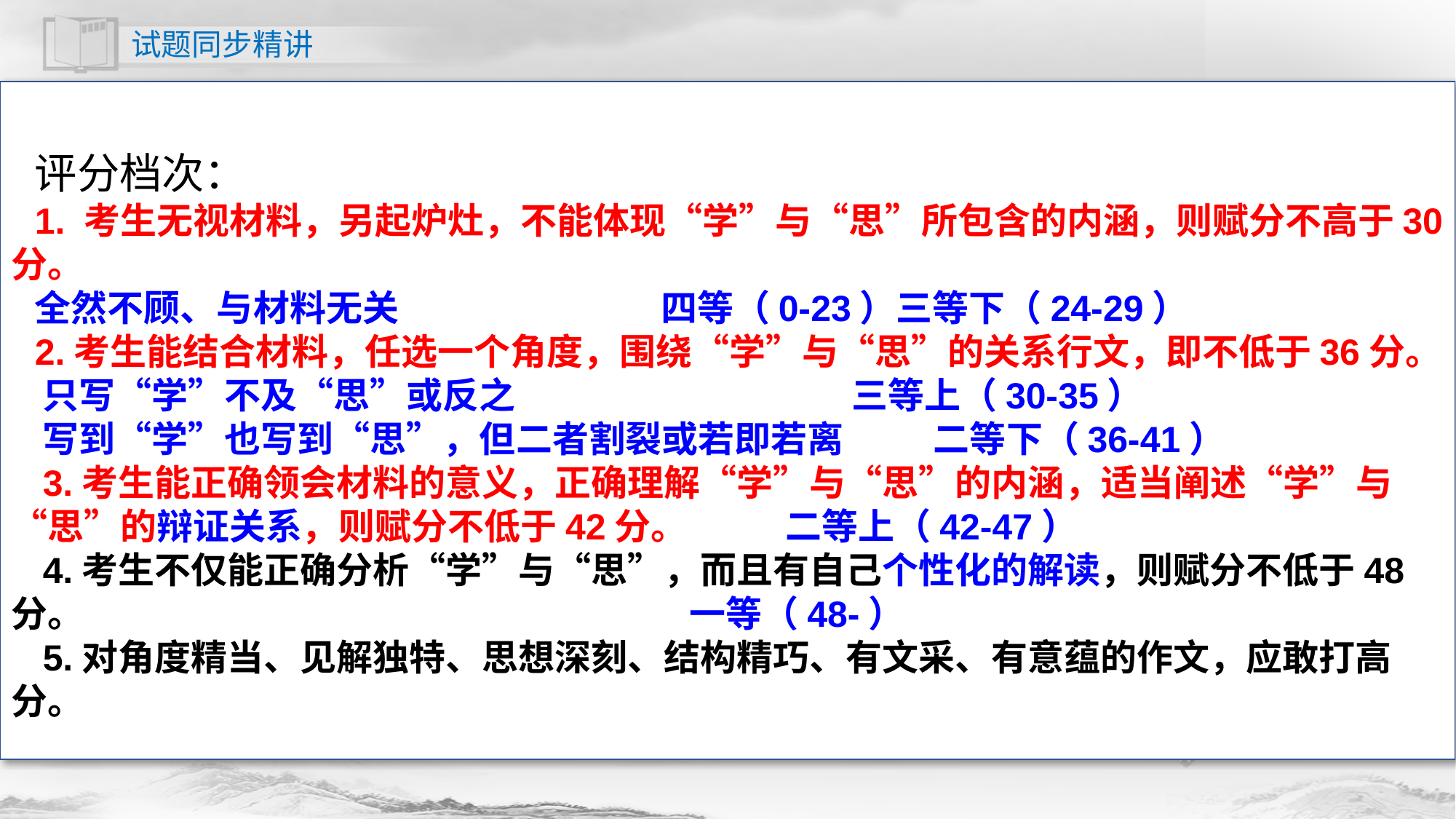

评分档次：
1. 考生无视材料，另起炉灶，不能体现“学”与“思”所包含的内涵，则赋分不高于30分。
全然不顾、与材料无关                                四等（0-23）三等下（24-29）
2.考生能结合材料，任选一个角度，围绕“学”与“思”的关系行文，即不低于36分。
只写“学”不及“思”或反之                                         三等上（30-35）
写到“学”也写到“思”，但二者割裂或若即若离           二等下（36-41）
3.考生能正确领会材料的意义，正确理解“学”与“思”的内涵，适当阐述“学”与“思”的辩证关系，则赋分不低于42分。            二等上（42-47）
4.考生不仅能正确分析“学”与“思”，而且有自己个性化的解读，则赋分不低于48分。                                                                          一等（48-）
5.对角度精当、见解独特、思想深刻、结构精巧、有文采、有意蕴的作文，应敢打高分。